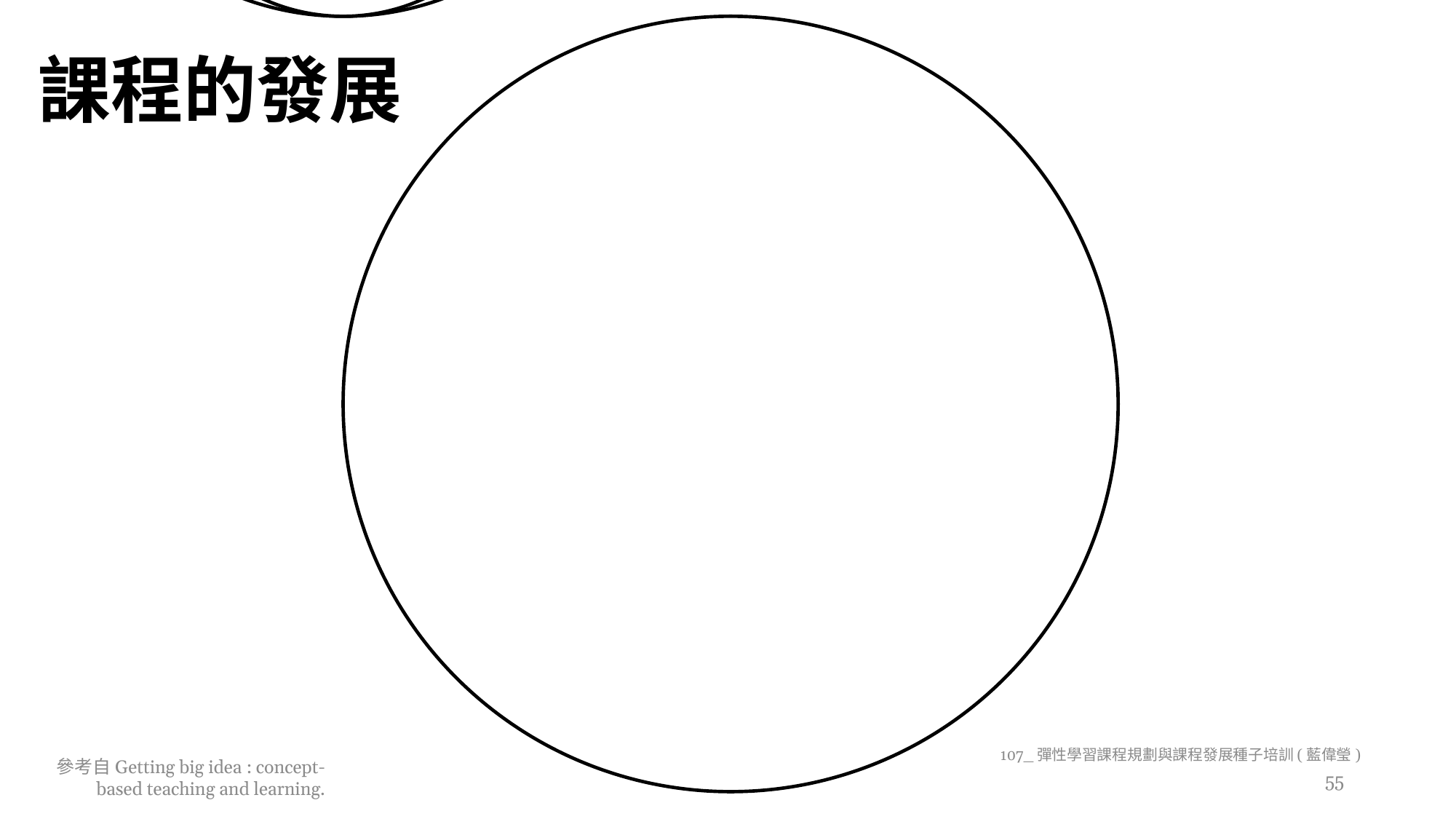

# 課程的發展
107_彈性學習課程規劃與課程發展種子培訓(藍偉瑩)
參考自Getting big idea : concept-based teaching and learning.
55